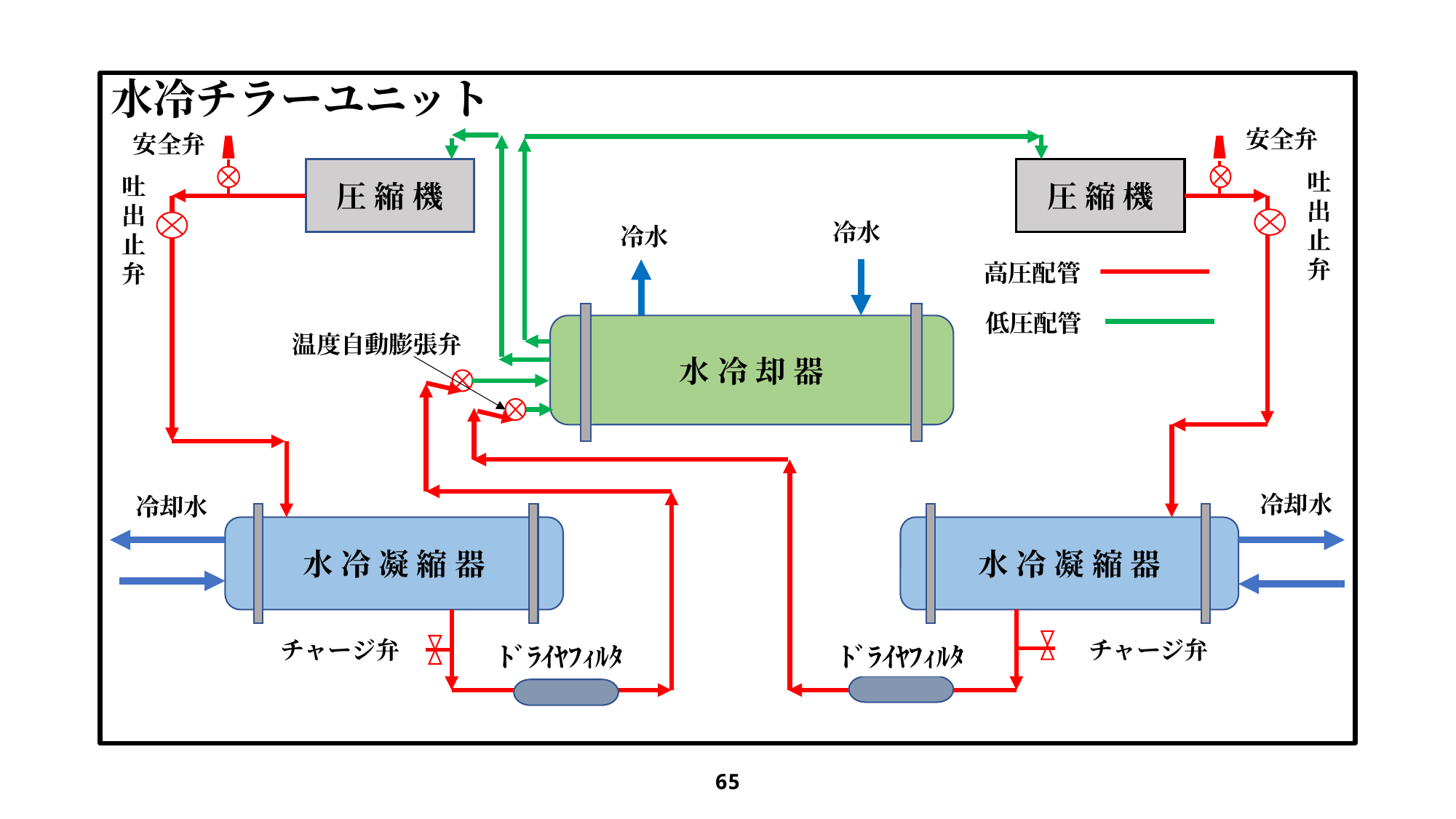

水冷チラーユニット
安全弁
安全弁

圧 縮 機
圧 縮 機
吐出止弁
吐出止弁

冷水

冷水
高圧配管
低圧配管

水 冷 却 器
温度自動膨張弁

冷却水
冷却水

水 冷 凝 縮 器
水 冷 凝 縮 器
チャージ弁
チャージ弁

ﾄﾞﾗｲﾔﾌｨﾙﾀ

ﾄﾞﾗｲﾔﾌｨﾙﾀ

65